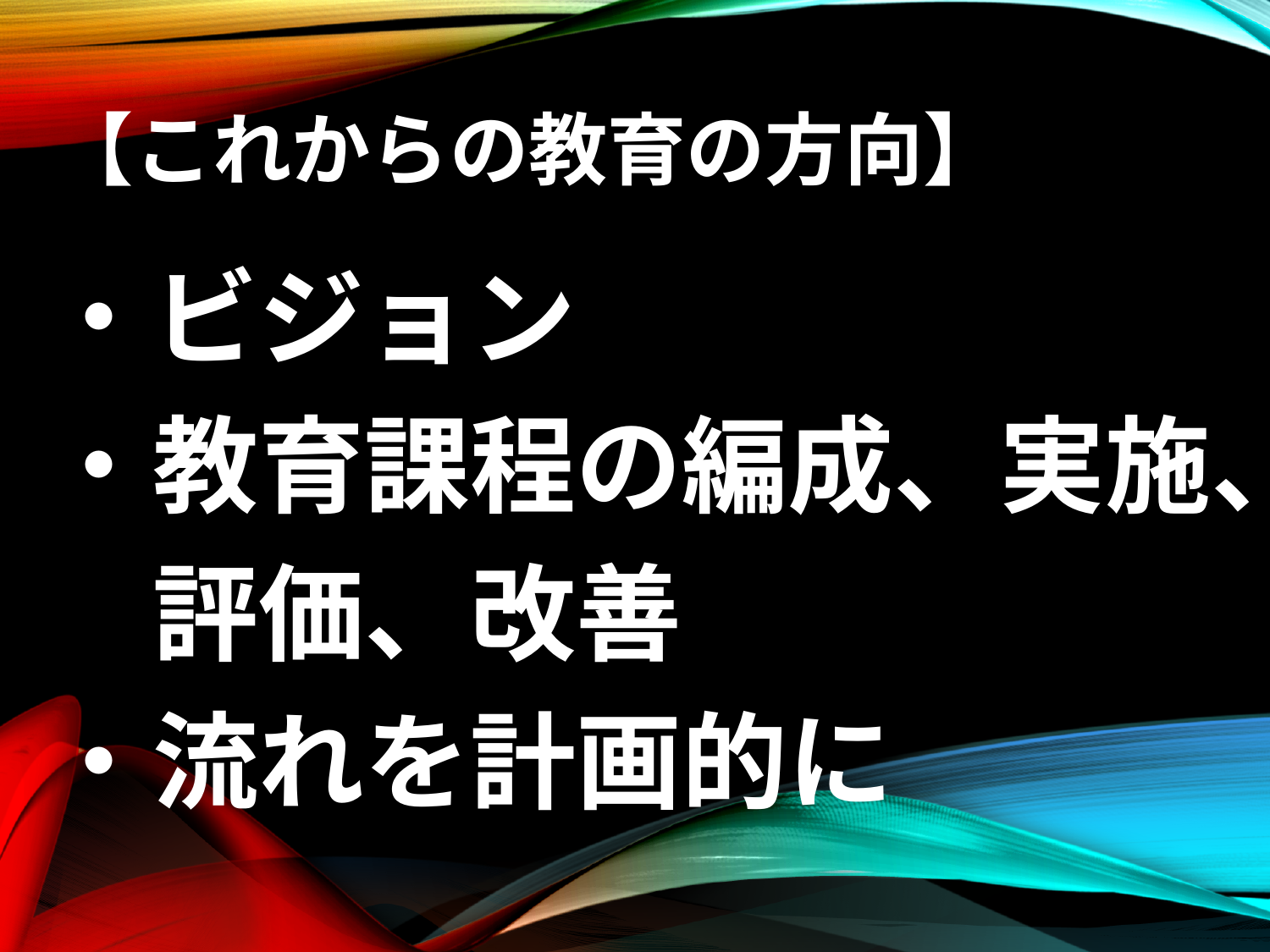

【これからの教育の方向】

・ビジョン
・教育課程の編成、実施、
　評価、改善
・流れを計画的に